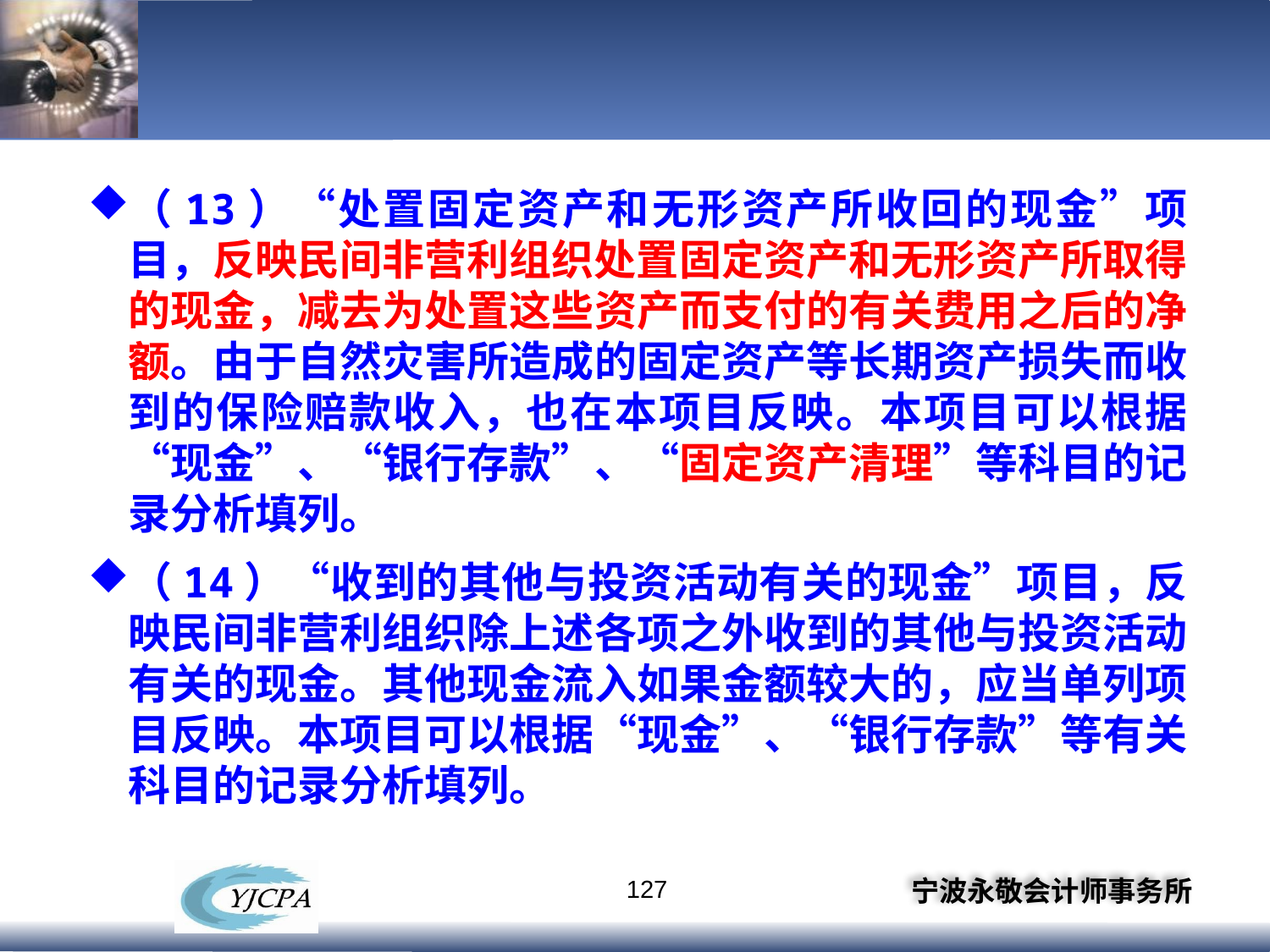

#
（13）“处置固定资产和无形资产所收回的现金”项目，反映民间非营利组织处置固定资产和无形资产所取得的现金，减去为处置这些资产而支付的有关费用之后的净额。由于自然灾害所造成的固定资产等长期资产损失而收到的保险赔款收入，也在本项目反映。本项目可以根据“现金”、“银行存款”、“固定资产清理”等科目的记录分析填列。
（14）“收到的其他与投资活动有关的现金”项目，反映民间非营利组织除上述各项之外收到的其他与投资活动有关的现金。其他现金流入如果金额较大的，应当单列项目反映。本项目可以根据“现金”、“银行存款”等有关科目的记录分析填列。